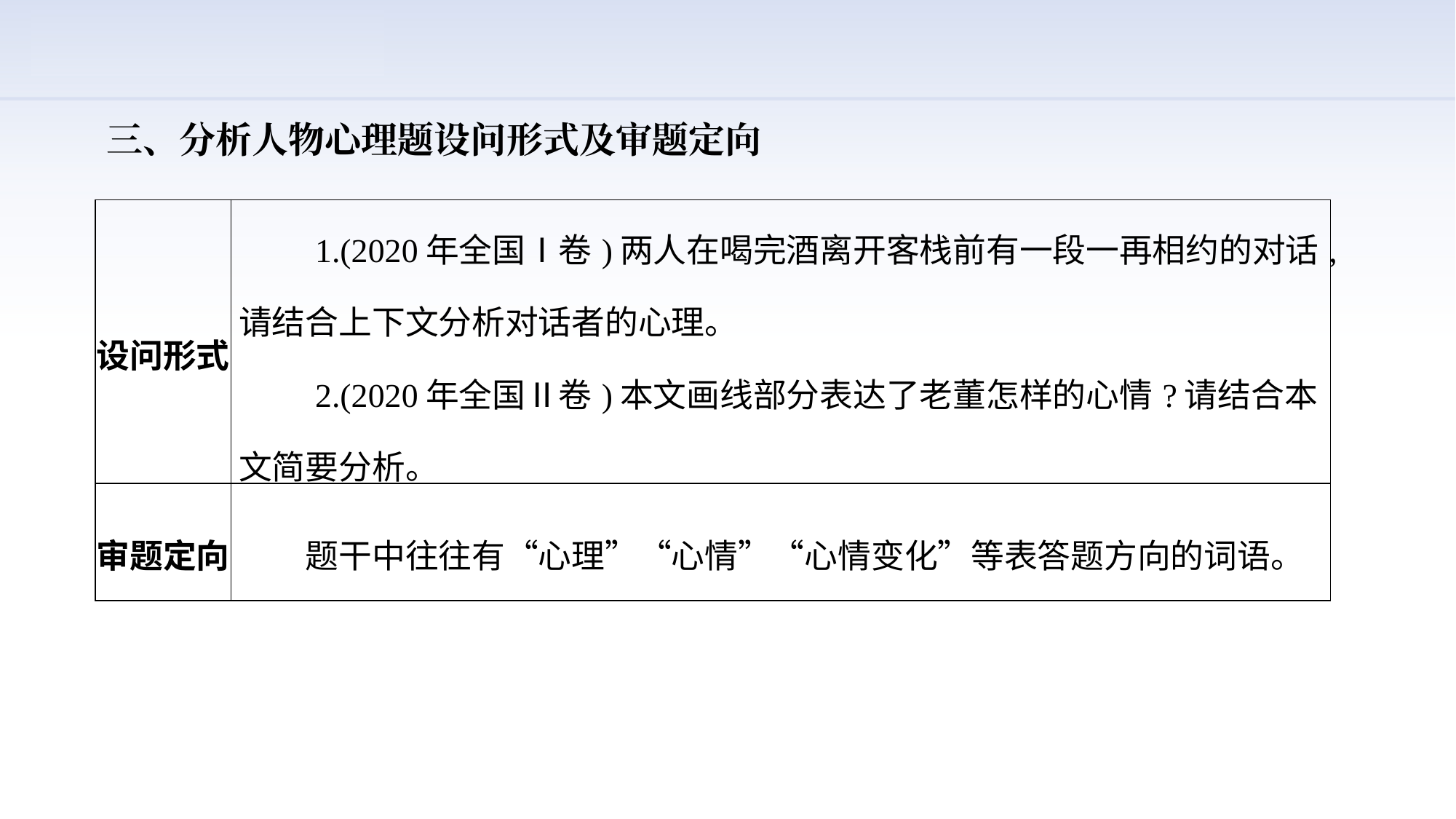

三、分析人物心理题设问形式及审题定向
| 设问形式 | 1.(2020年全国Ⅰ卷)两人在喝完酒离开客栈前有一段一再相约的对话,请结合上下文分析对话者的心理。 　　2.(2020年全国Ⅱ卷)本文画线部分表达了老董怎样的心情?请结合本文简要分析。 |
| --- | --- |
| 审题定向 | 题干中往往有“心理”“心情”“心情变化”等表答题方向的词语。 |